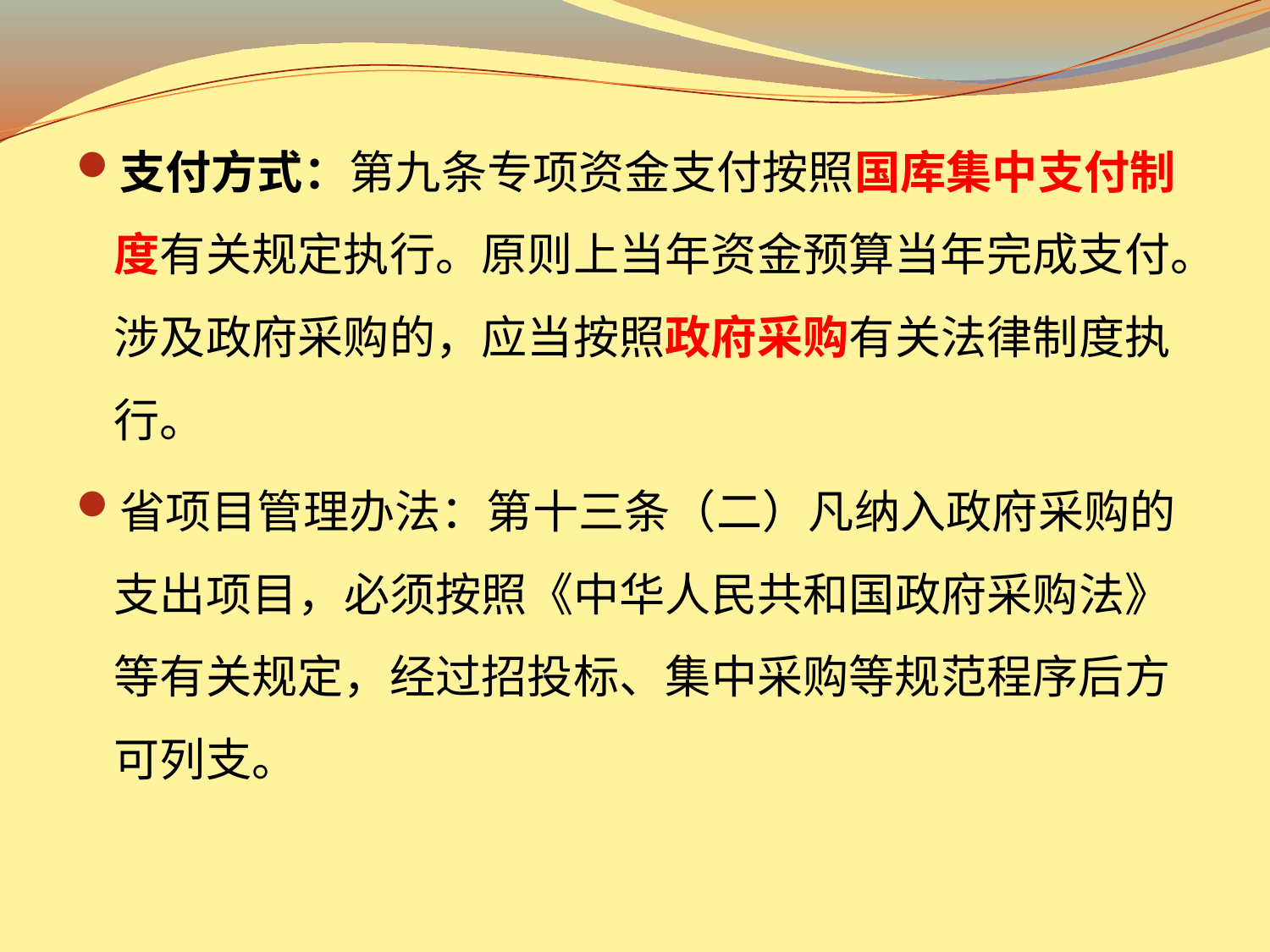

#
支付方式：第九条专项资金支付按照国库集中支付制度有关规定执行。原则上当年资金预算当年完成支付。涉及政府采购的，应当按照政府采购有关法律制度执行。
省项目管理办法：第十三条（二）凡纳入政府采购的支出项目，必须按照《中华人民共和国政府采购法》等有关规定，经过招投标、集中采购等规范程序后方可列支。